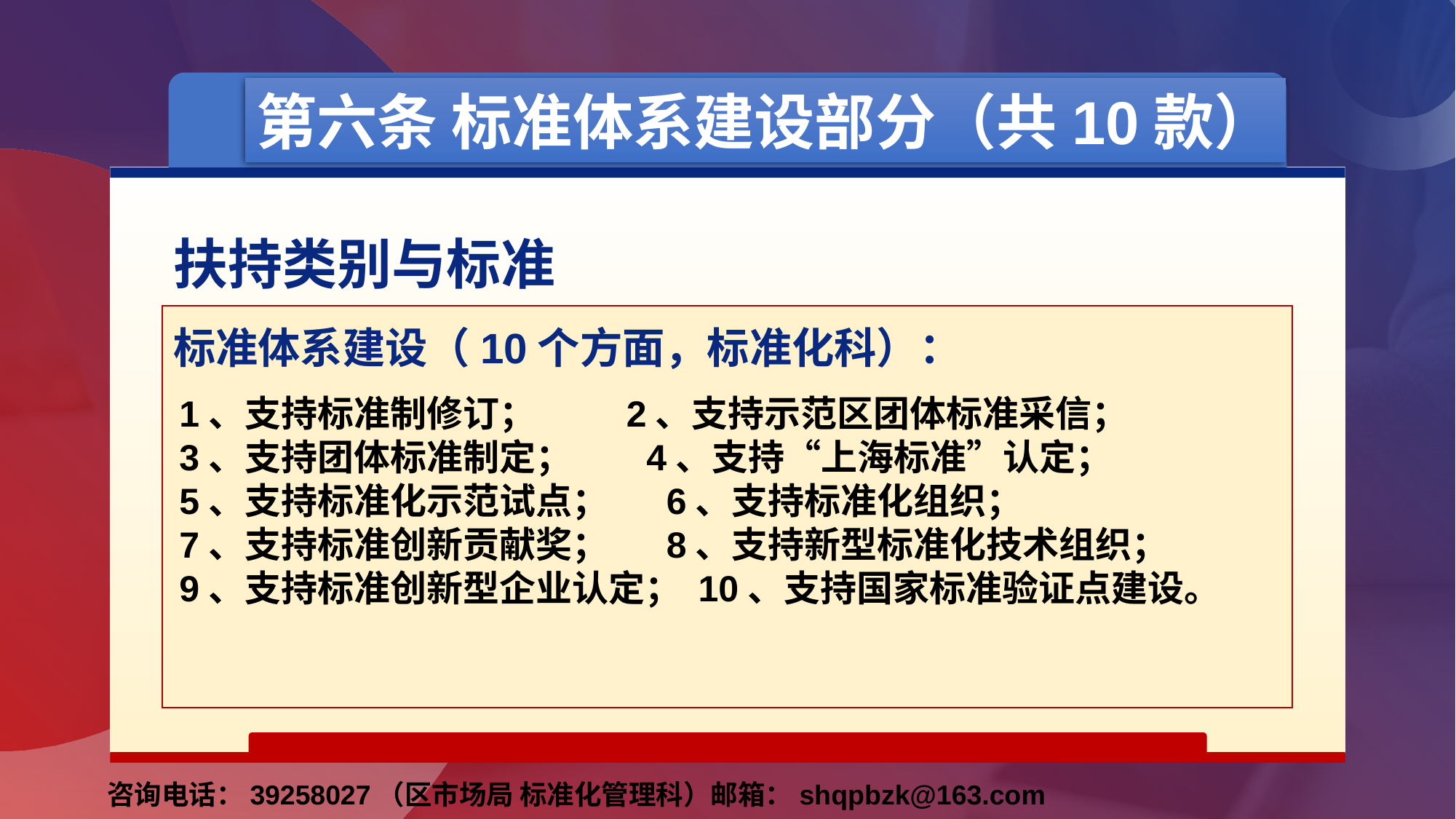

第六条 标准体系建设部分（共10款）

扶持类别与标准
标准体系建设（10个方面，标准化科）：

1、支持标准制修订；          2、支持示范区团体标准采信；
3、支持团体标准制定；        4、支持“上海标准”认定；
5、支持标准化示范试点；      6、支持标准化组织；
7、支持标准创新贡献奖；      8、支持新型标准化技术组织；
9、支持标准创新型企业认定； 10、支持国家标准验证点建设。
咨询电话：39258027（区市场局 标准化管理科）邮箱：shqpbzk@163.com